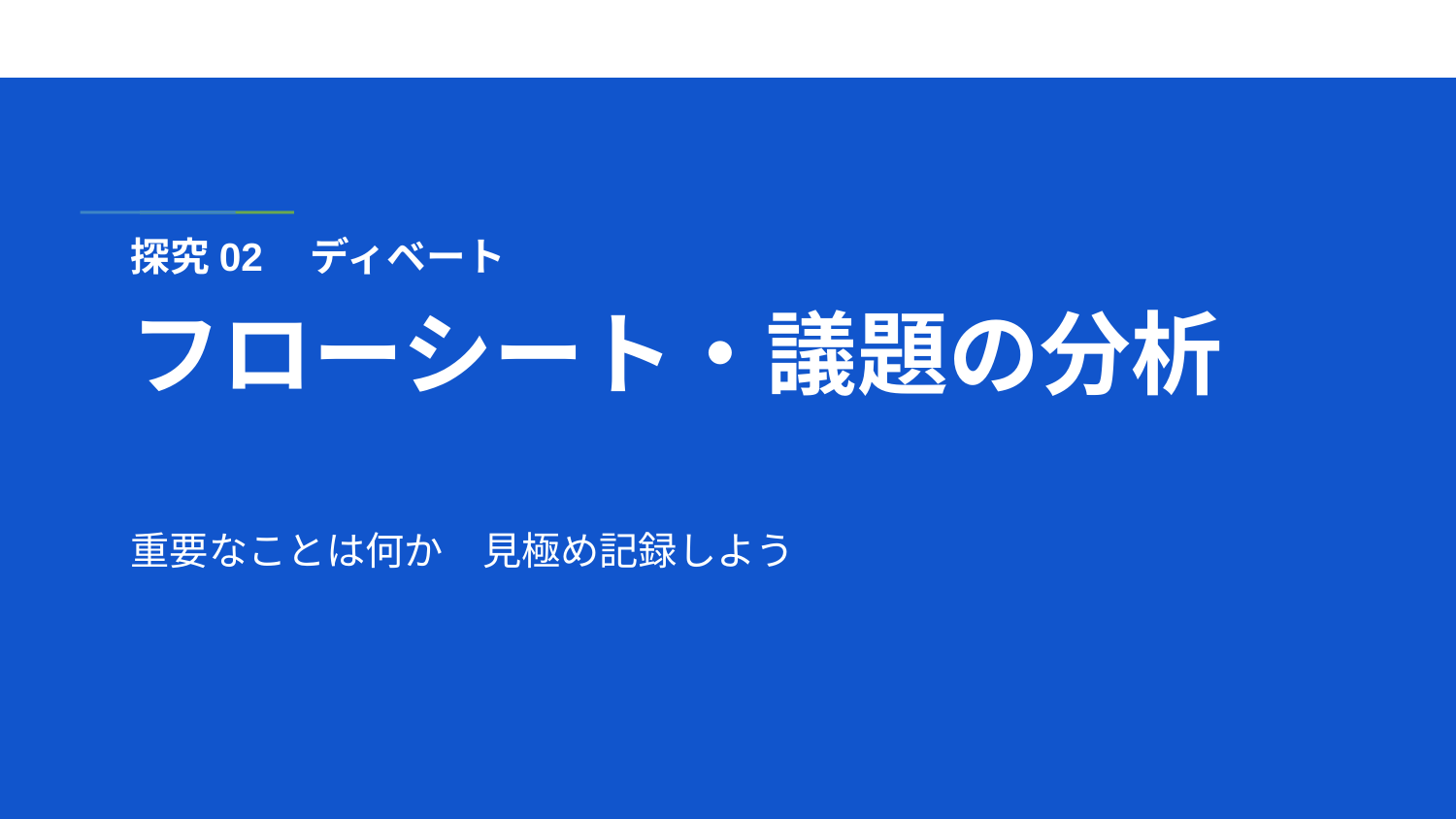

# 探究02　ディベート
フローシート・議題の分析
重要なことは何か　見極め記録しよう